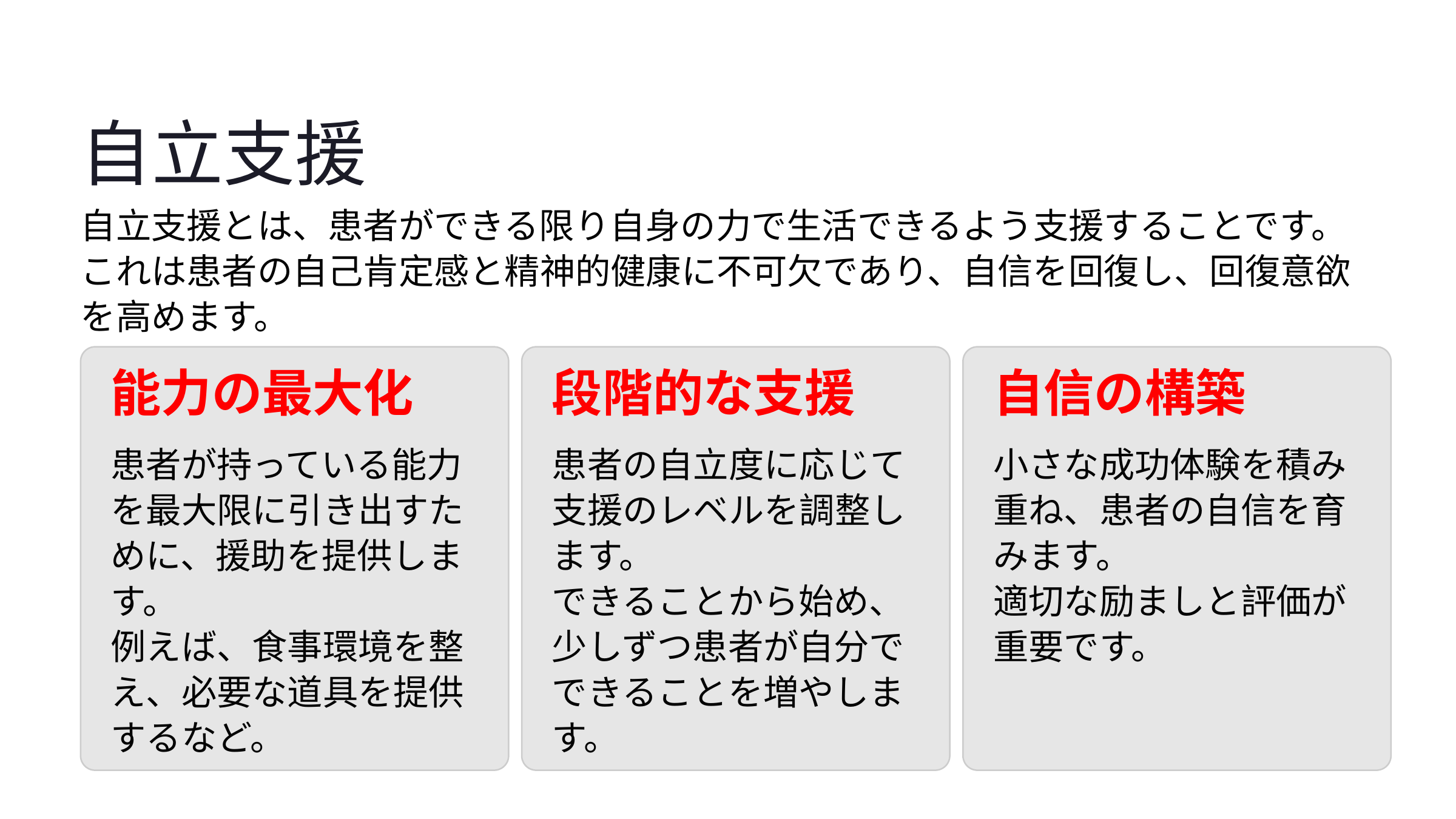

自立支援
自立支援とは、患者ができる限り自身の力で生活できるよう支援することです。これは患者の自己肯定感と精神的健康に不可欠であり、自信を回復し、回復意欲を高めます。

能力の最大化
段階的な支援
自信の構築
患者が持っている能力を最大限に引き出すために、援助を提供します。
例えば、食事環境を整え、必要な道具を提供するなど。
患者の自立度に応じて支援のレベルを調整します。
できることから始め、少しずつ患者が自分でできることを増やします。
小さな成功体験を積み重ね、患者の自信を育みます。
適切な励ましと評価が重要です。